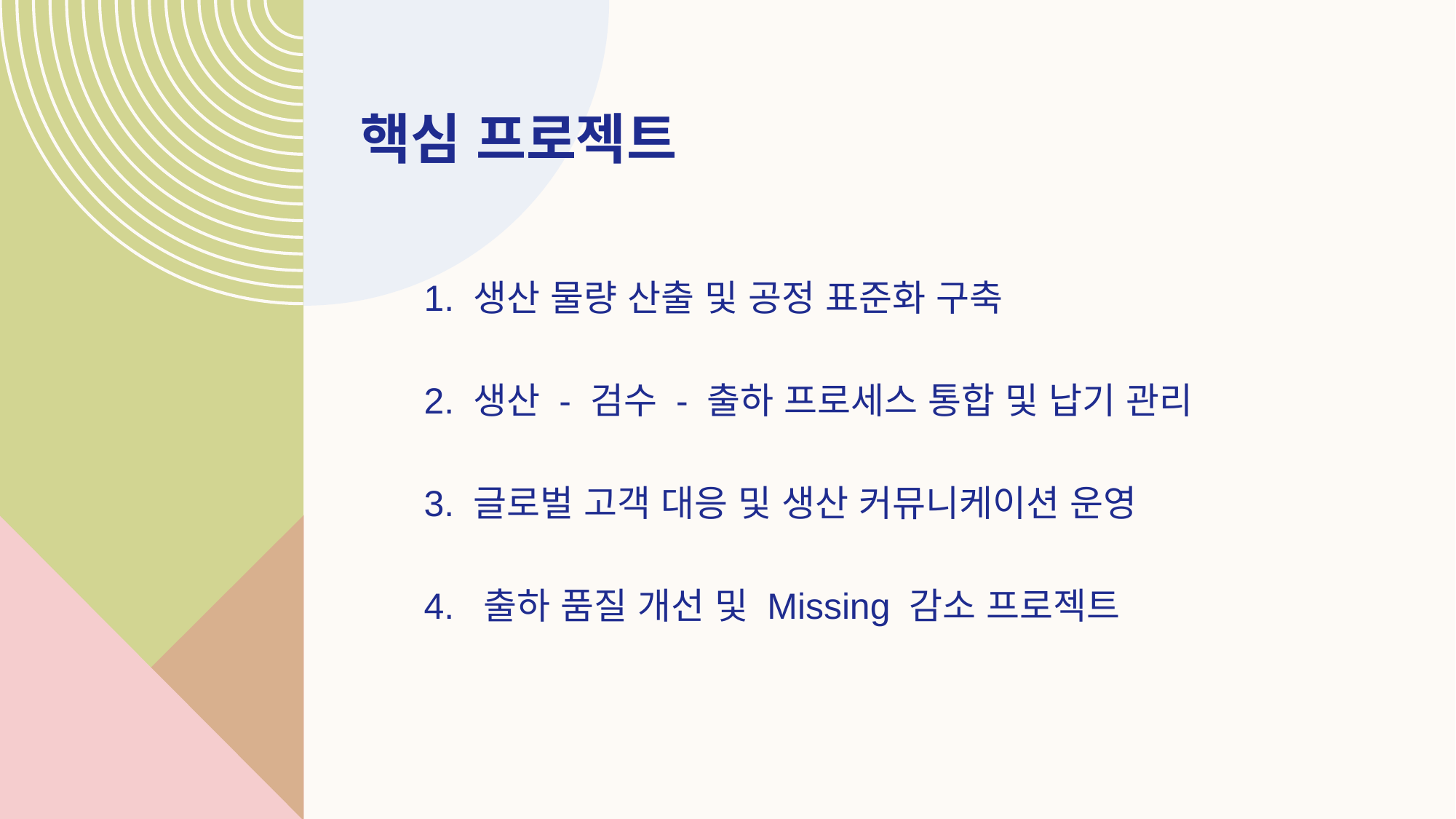

# 핵심 프로젝트
1. 생산 물량 산출 및 공정 표준화 구축
2. 생산 - 검수 - 출하 프로세스 통합 및 납기 관리
3. ⁠글로벌 고객 대응 및 생산 커뮤니케이션 운영
4. ⁠ 출하 품질 개선 및 Missing 감소 프로젝트